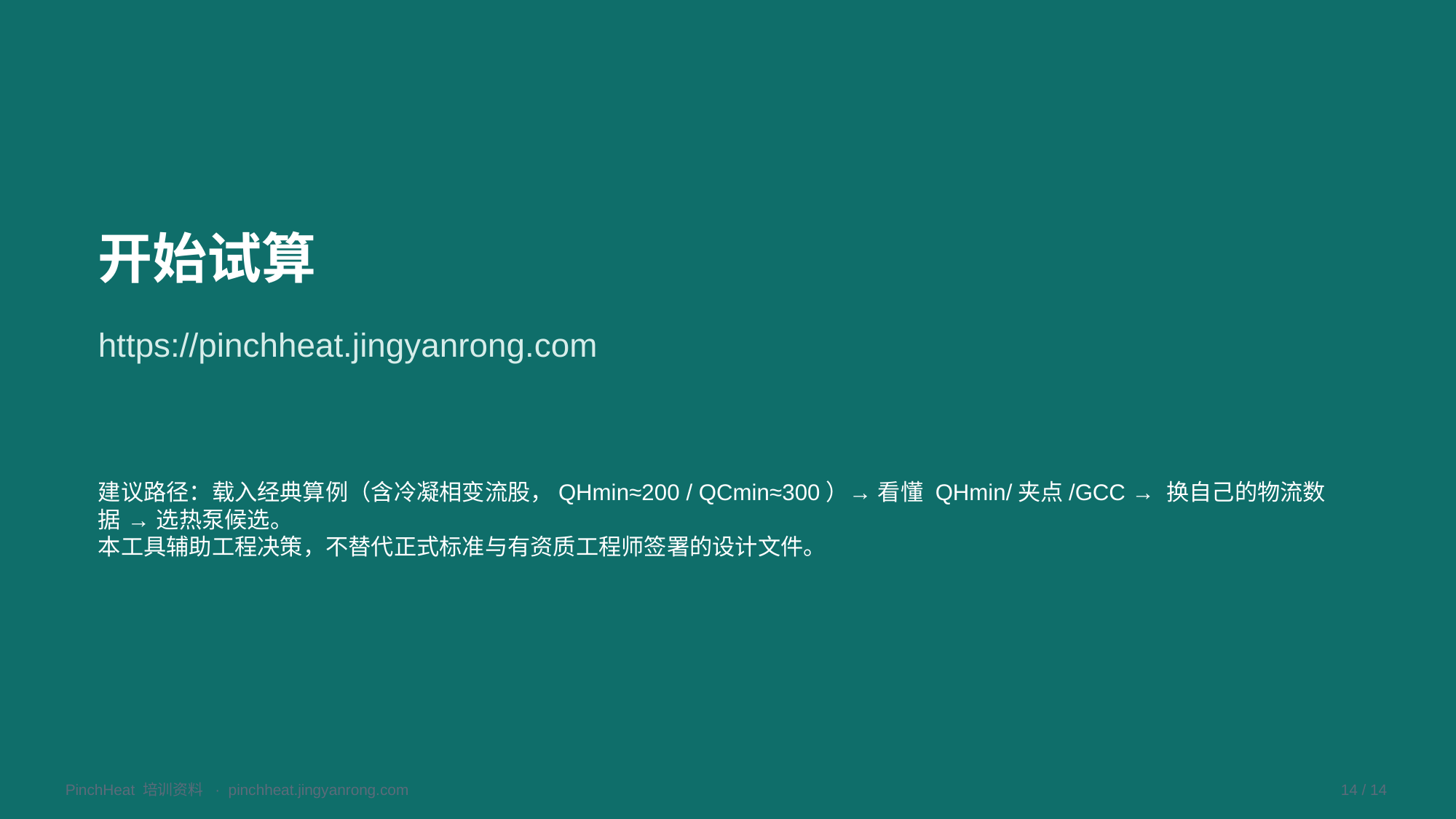

开始试算
https://pinchheat.jingyanrong.com
建议路径：载入经典算例（含冷凝相变流股，QHmin≈200 / QCmin≈300）→ 看懂 QHmin/夹点/GCC → 换自己的物流数据 → 选热泵候选。
本工具辅助工程决策，不替代正式标准与有资质工程师签署的设计文件。
PinchHeat 培训资料  ·  pinchheat.jingyanrong.com
14 / 14